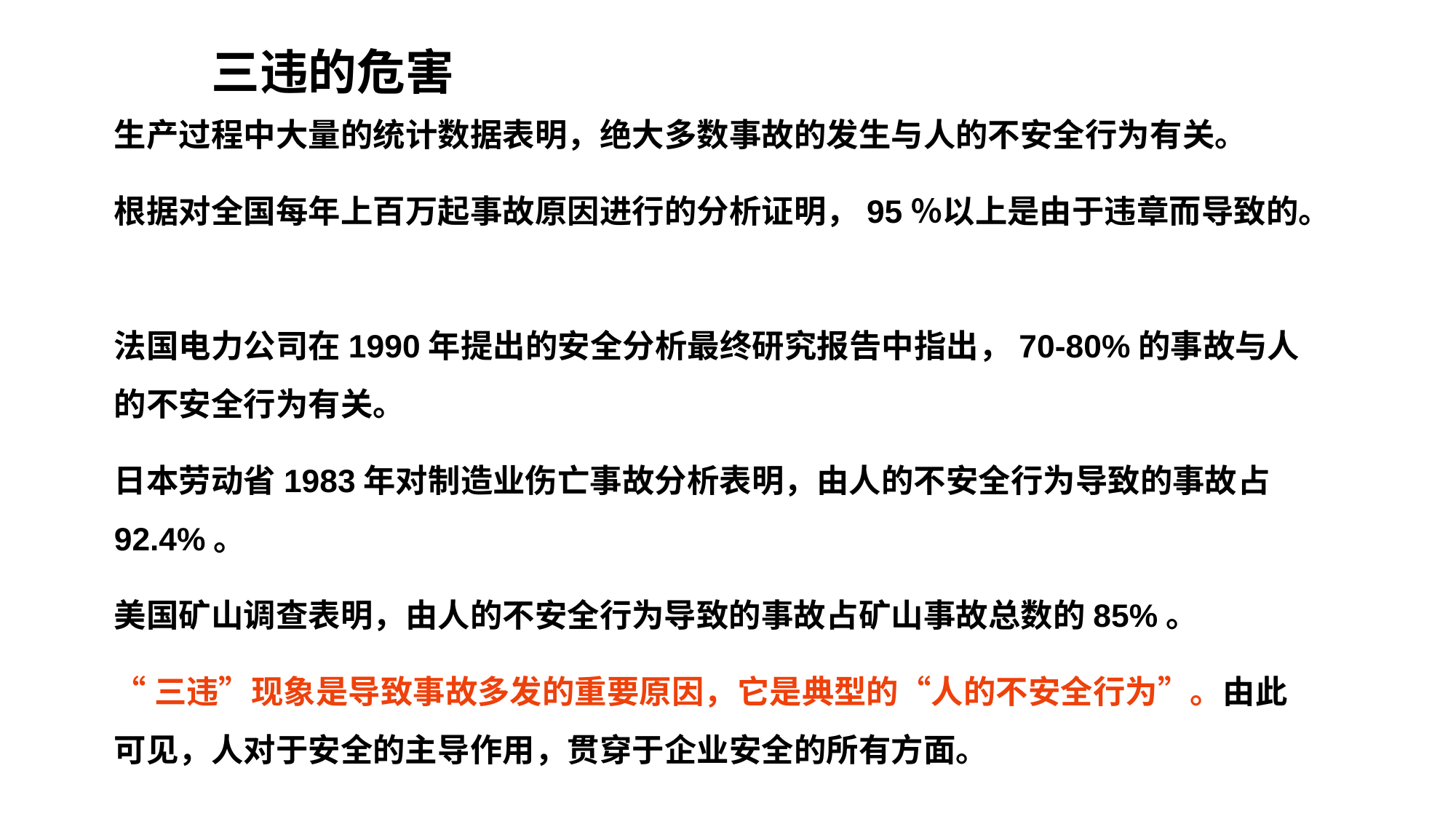

“三违”及其危害
三违的危害
生产过程中大量的统计数据表明，绝大多数事故的发生与人的不安全行为有关。
根据对全国每年上百万起事故原因进行的分析证明，95％以上是由于违章而导致的。
法国电力公司在1990年提出的安全分析最终研究报告中指出，70-80%的事故与人的不安全行为有关。
日本劳动省1983年对制造业伤亡事故分析表明，由人的不安全行为导致的事故占92.4%。
美国矿山调查表明，由人的不安全行为导致的事故占矿山事故总数的85%。
“三违”现象是导致事故多发的重要原因，它是典型的“人的不安全行为”。由此可见，人对于安全的主导作用，贯穿于企业安全的所有方面。